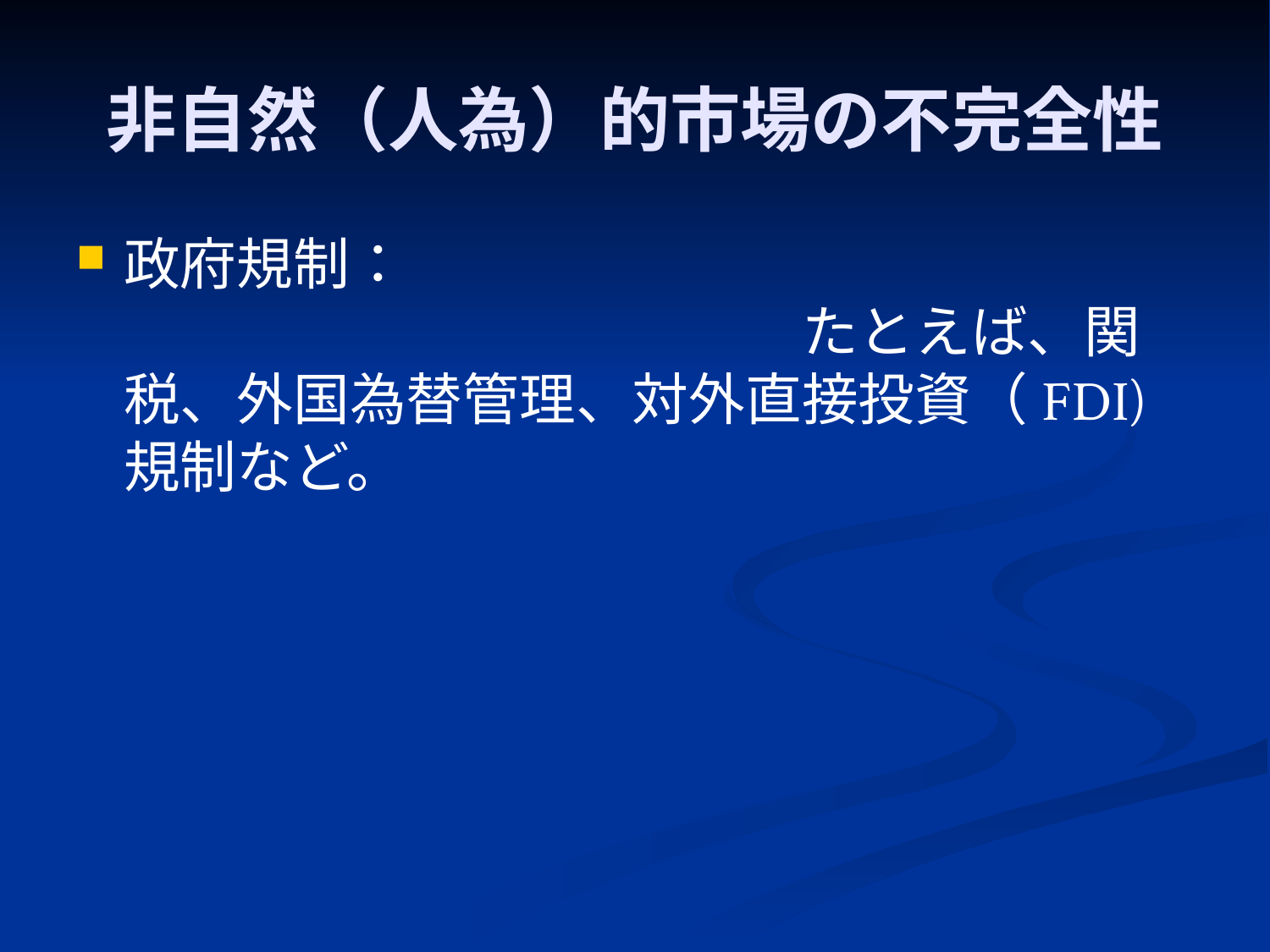

# 非自然（人為）的市場の不完全性
政府規制：　　　　　　　　　　　　　　　　　　　　　　　　　たとえば、関税、外国為替管理、対外直接投資（FDI)規制など。